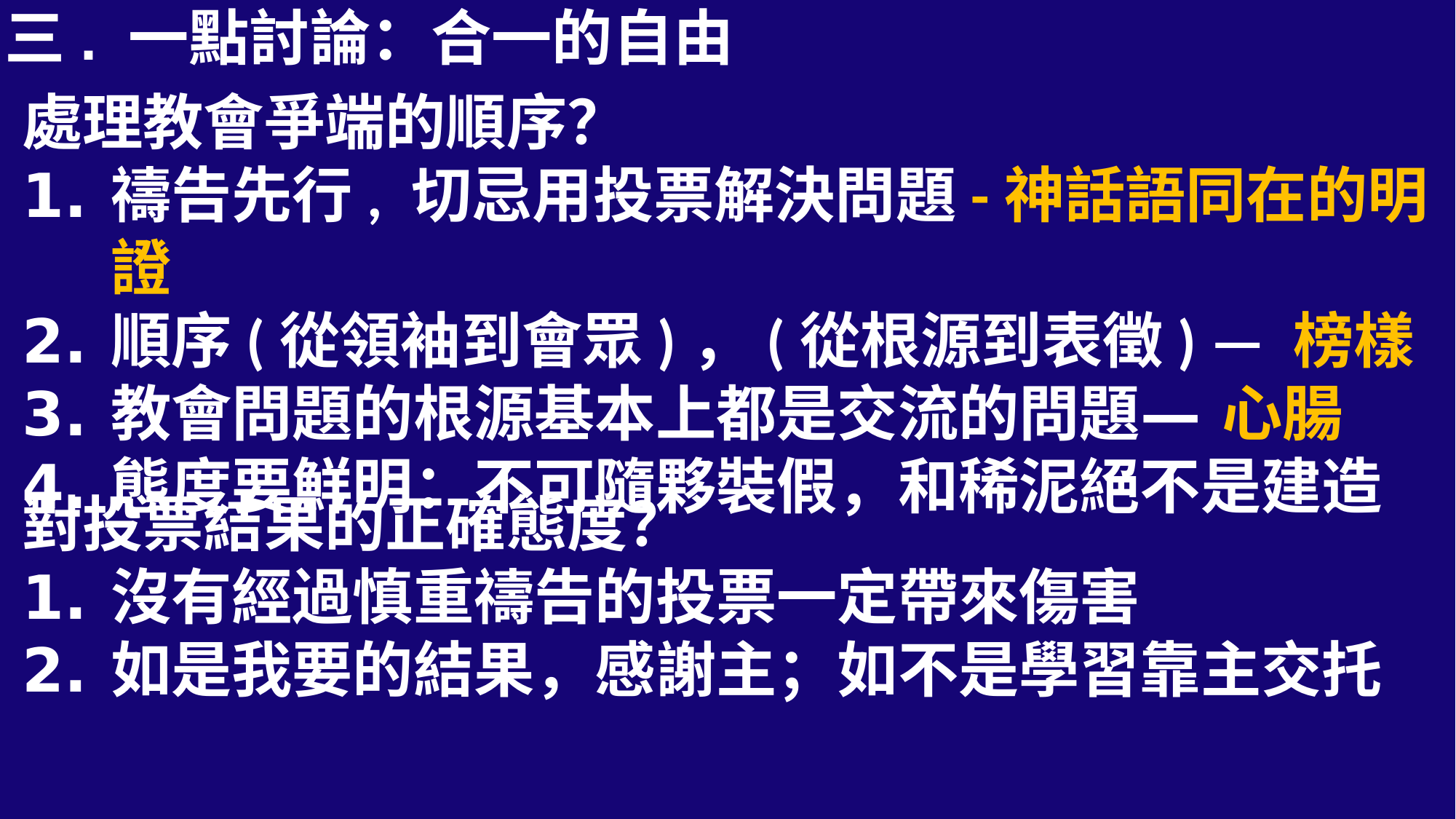

三. 一點討論：合一的自由
處理教會爭端的順序？
禱告先行, 切忌用投票解決問題-神話語同在的明證
順序(從領袖到會眾)，(從根源到表徵) — 榜樣
教會問題的根源基本上都是交流的問題— 心腸
態度要鮮明：不可隨夥裝假，和稀泥絕不是建造
對投票結果的正確態度？
沒有經過慎重禱告的投票一定帶來傷害
如是我要的結果，感謝主；如不是學習靠主交托